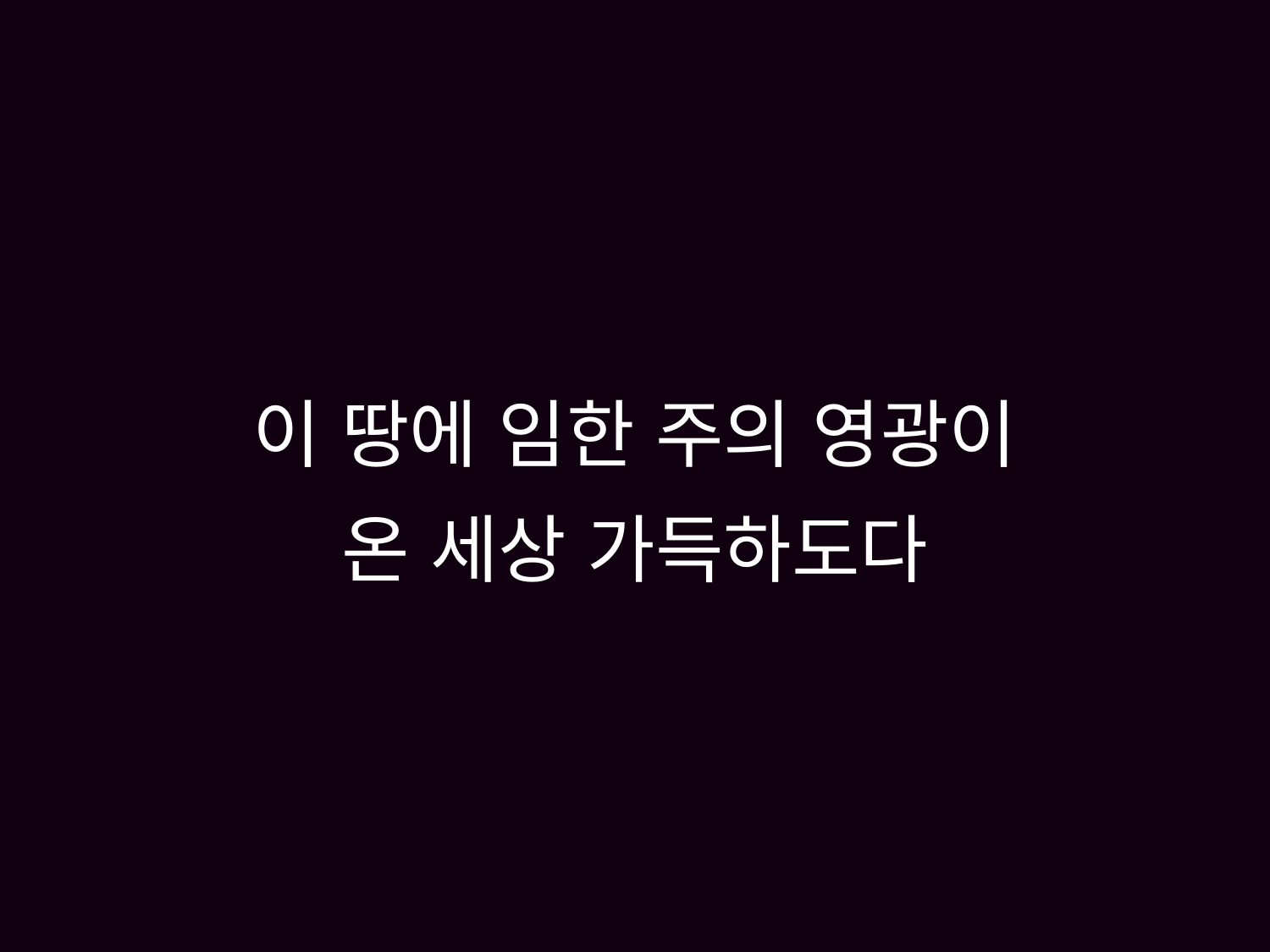

# 이 땅에 임한 주의 영광이 온 세상 가득하도다